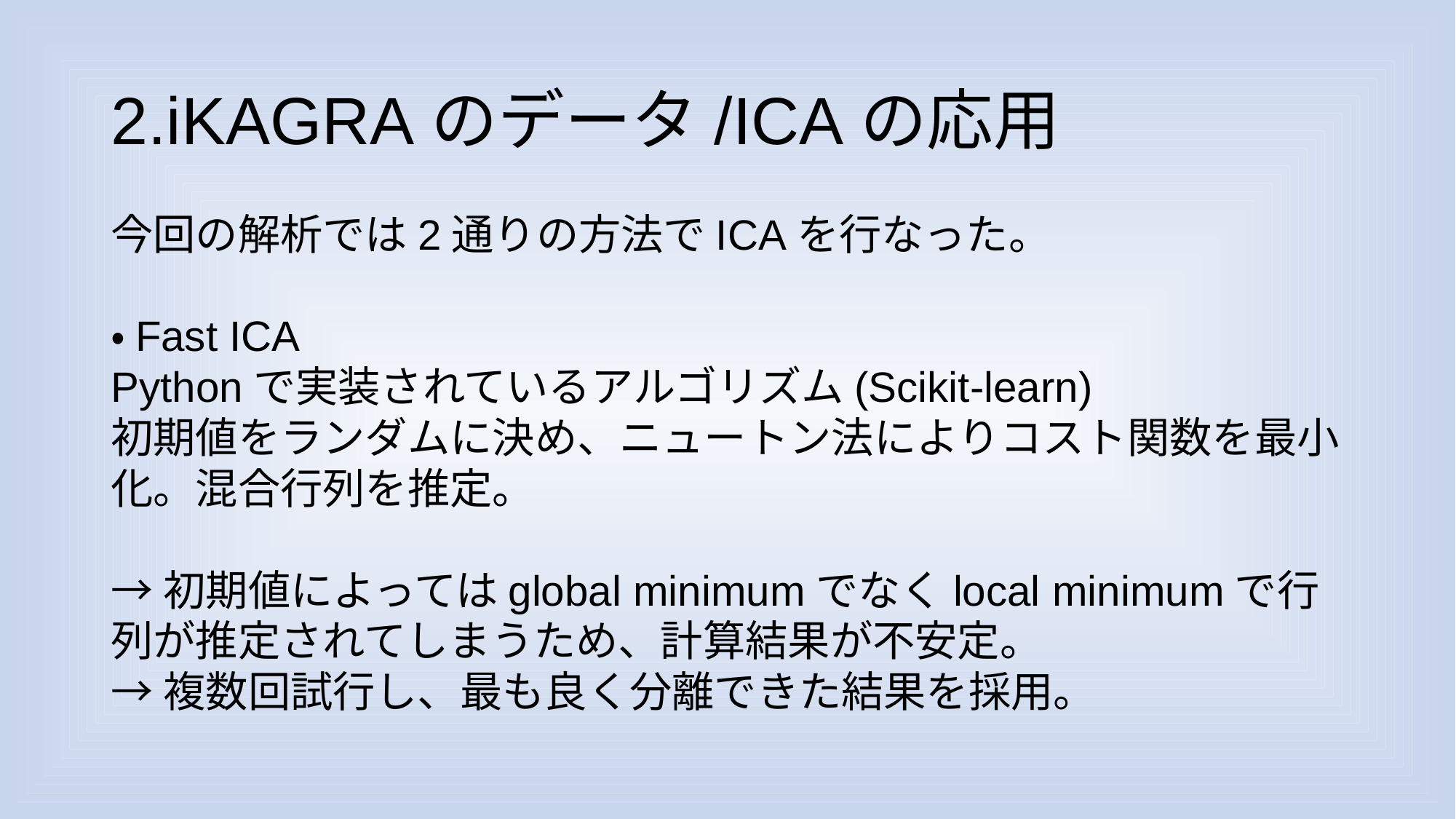

# 2.iKAGRAのデータ/ICAの応用
今回の解析では2通りの方法でICAを行なった。

・Fast ICA
Pythonで実装されているアルゴリズム(Scikit-learn)
初期値をランダムに決め、ニュートン法によりコスト関数を最小化。混合行列を推定。

→初期値によってはglobal minimumでなくlocal minimumで行列が推定されてしまうため、計算結果が不安定。
→複数回試行し、最も良く分離できた結果を採用。